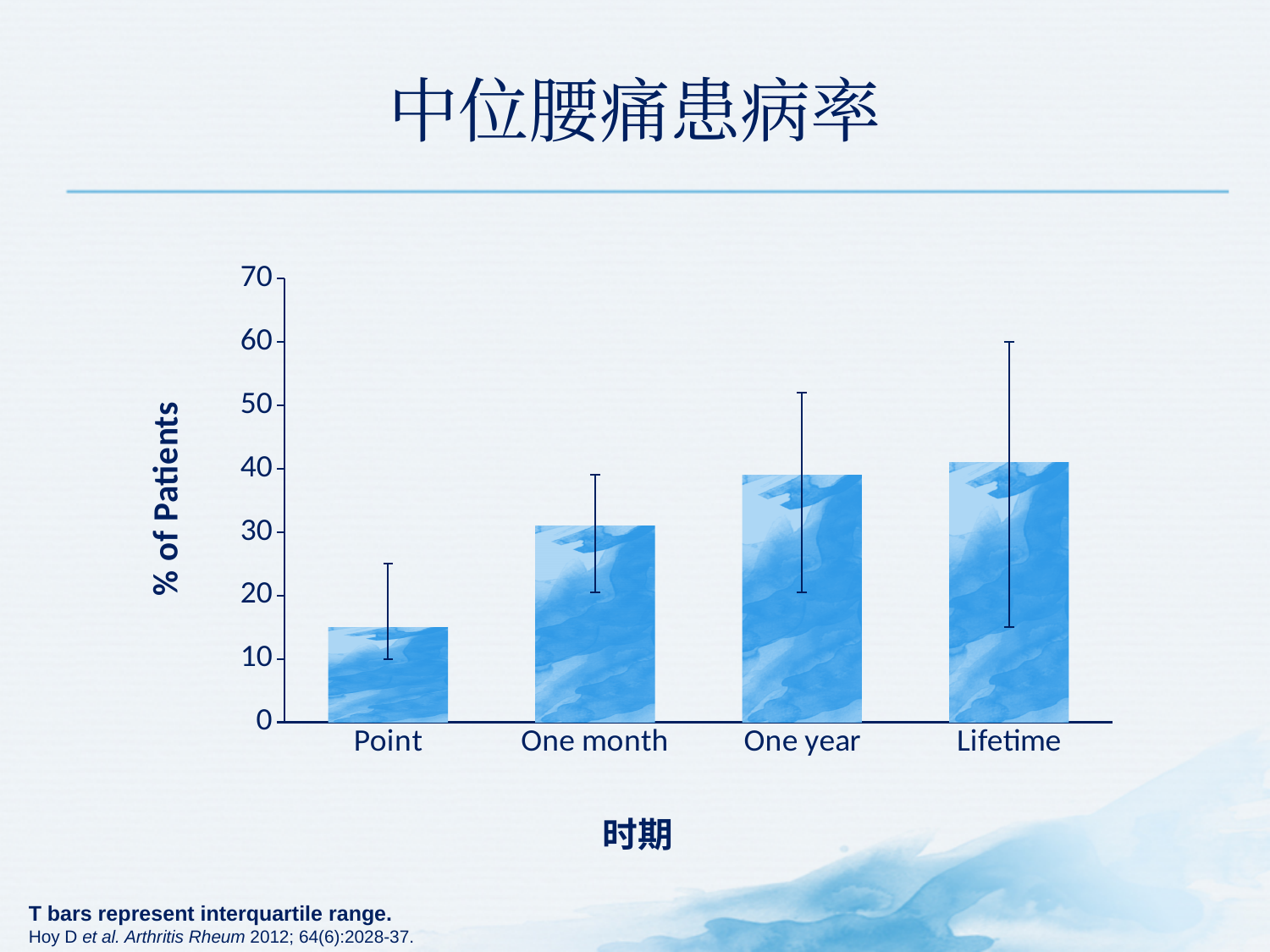

# 中位腰痛患病率

### Chart

| Category | Median |
|---|---|
| Point | 15.0 |
| One month | 31.0 |
| One year | 39.0 |
| Lifetime | 41.0 |
T bars represent interquartile range.
Hoy D et al. Arthritis Rheum 2012; 64(6):2028-37.